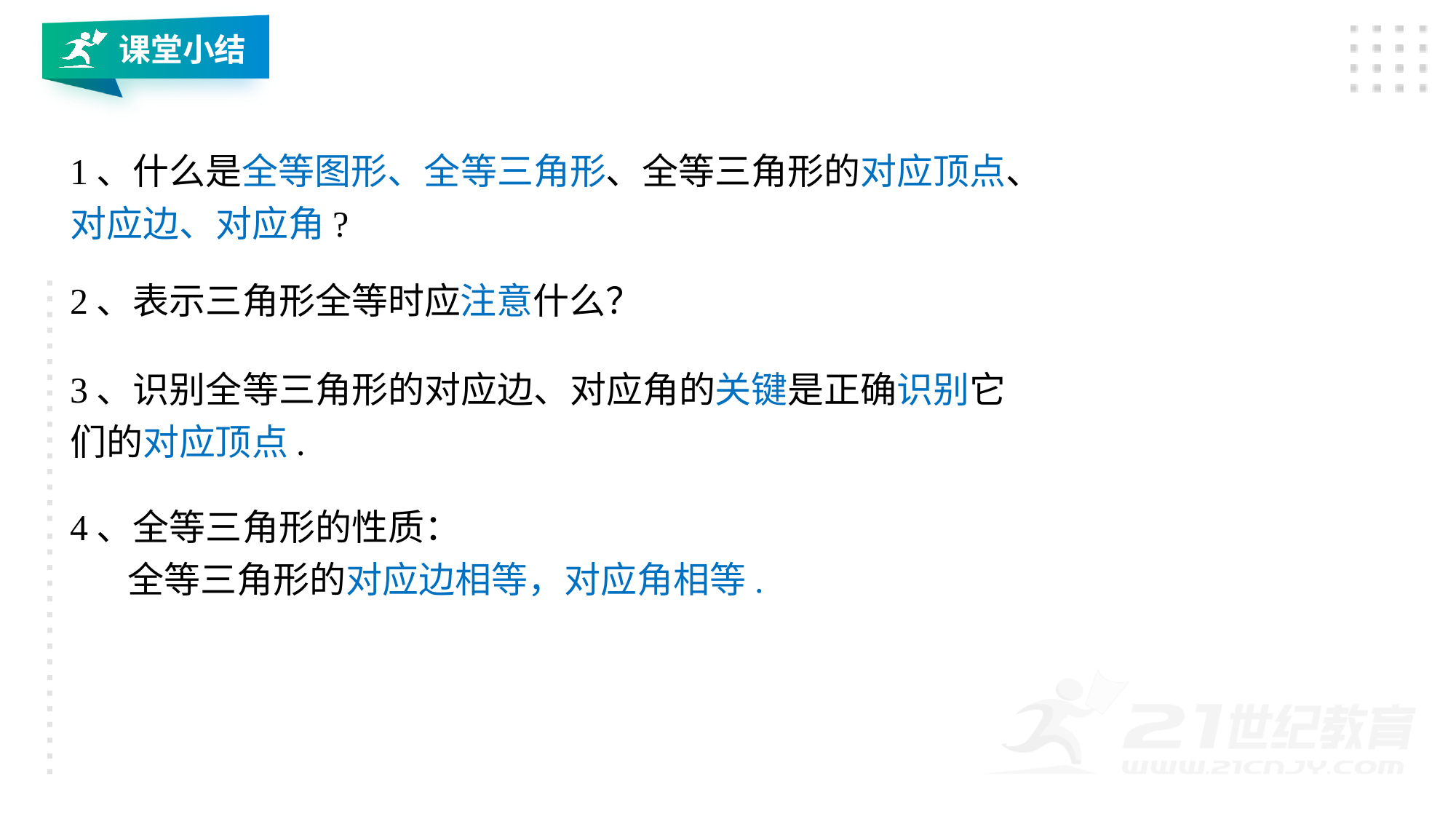

课堂小结
1、什么是全等图形、全等三角形、全等三角形的对应顶点、
对应边、对应角?

2、表示三角形全等时应注意什么？
3、识别全等三角形的对应边、对应角的关键是正确识别它们的对应顶点.
4、全等三角形的性质：
      全等三角形的对应边相等，对应角相等.